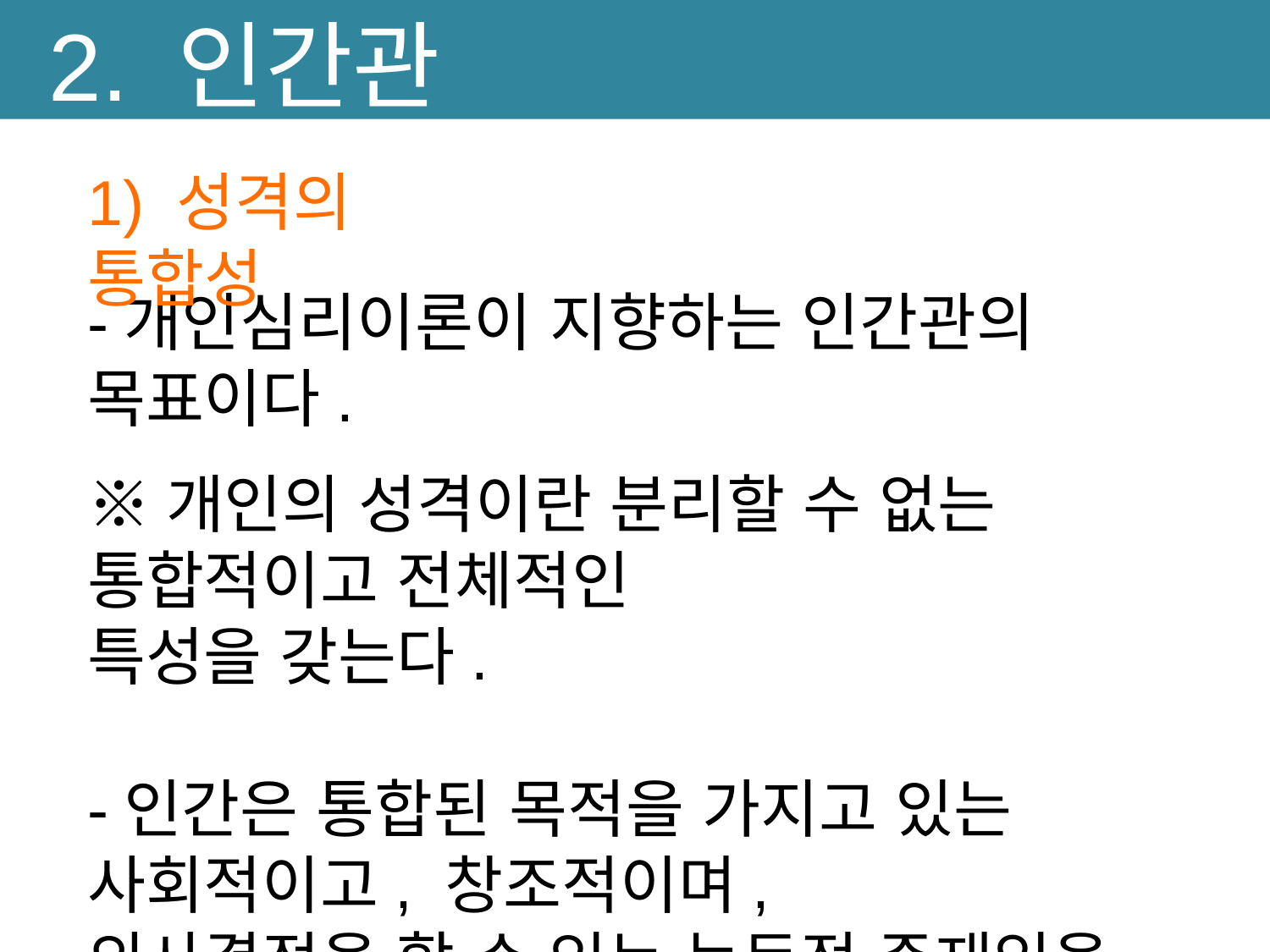

2. 인간관
1) 성격의 통합성
-개인심리이론이 지향하는 인간관의 목표이다.

※개인의 성격이란 분리할 수 없는 통합적이고 전체적인
특성을 갖는다.

-인간은 통합된 목적을 가지고 있는 사회적이고, 창조적이며,
의사결정을 할 수 있는 능동적 존재임을 의미한다.